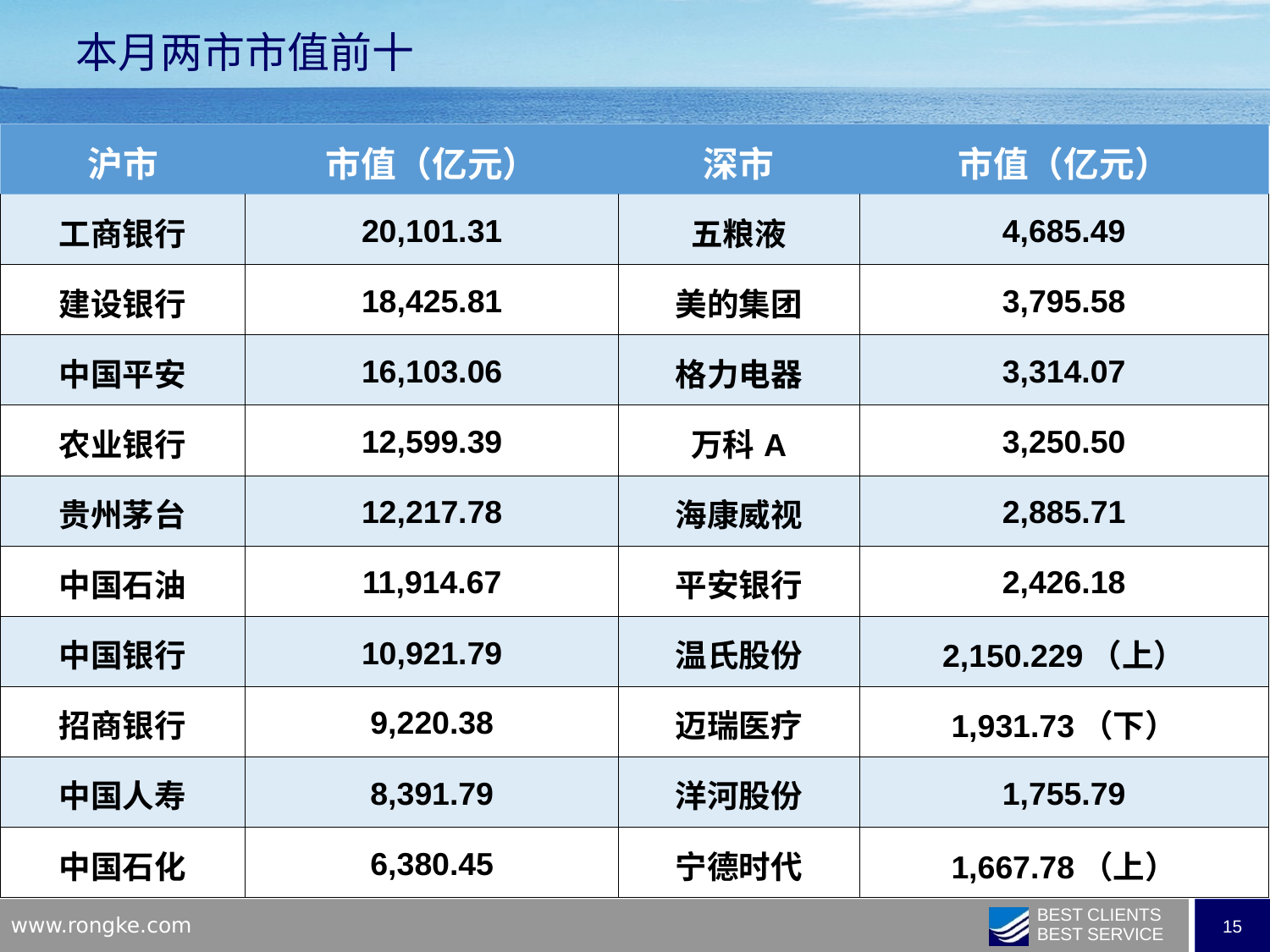

本月两市市值前十
| 沪市 | 市值（亿元） | 深市 | 市值（亿元） |
| --- | --- | --- | --- |
| 工商银行 | 20,101.31 | 五粮液 | 4,685.49 |
| 建设银行 | 18,425.81 | 美的集团 | 3,795.58 |
| 中国平安 | 16,103.06 | 格力电器 | 3,314.07 |
| 农业银行 | 12,599.39 | 万科A | 3,250.50 |
| 贵州茅台 | 12,217.78 | 海康威视 | 2,885.71 |
| 中国石油 | 11,914.67 | 平安银行 | 2,426.18 |
| 中国银行 | 10,921.79 | 温氏股份 | 2,150.229（上） |
| 招商银行 | 9,220.38 | 迈瑞医疗 | 1,931.73（下） |
| 中国人寿 | 8,391.79 | 洋河股份 | 1,755.79 |
| 中国石化 | 6,380.45 | 宁德时代 | 1,667.78（上） |